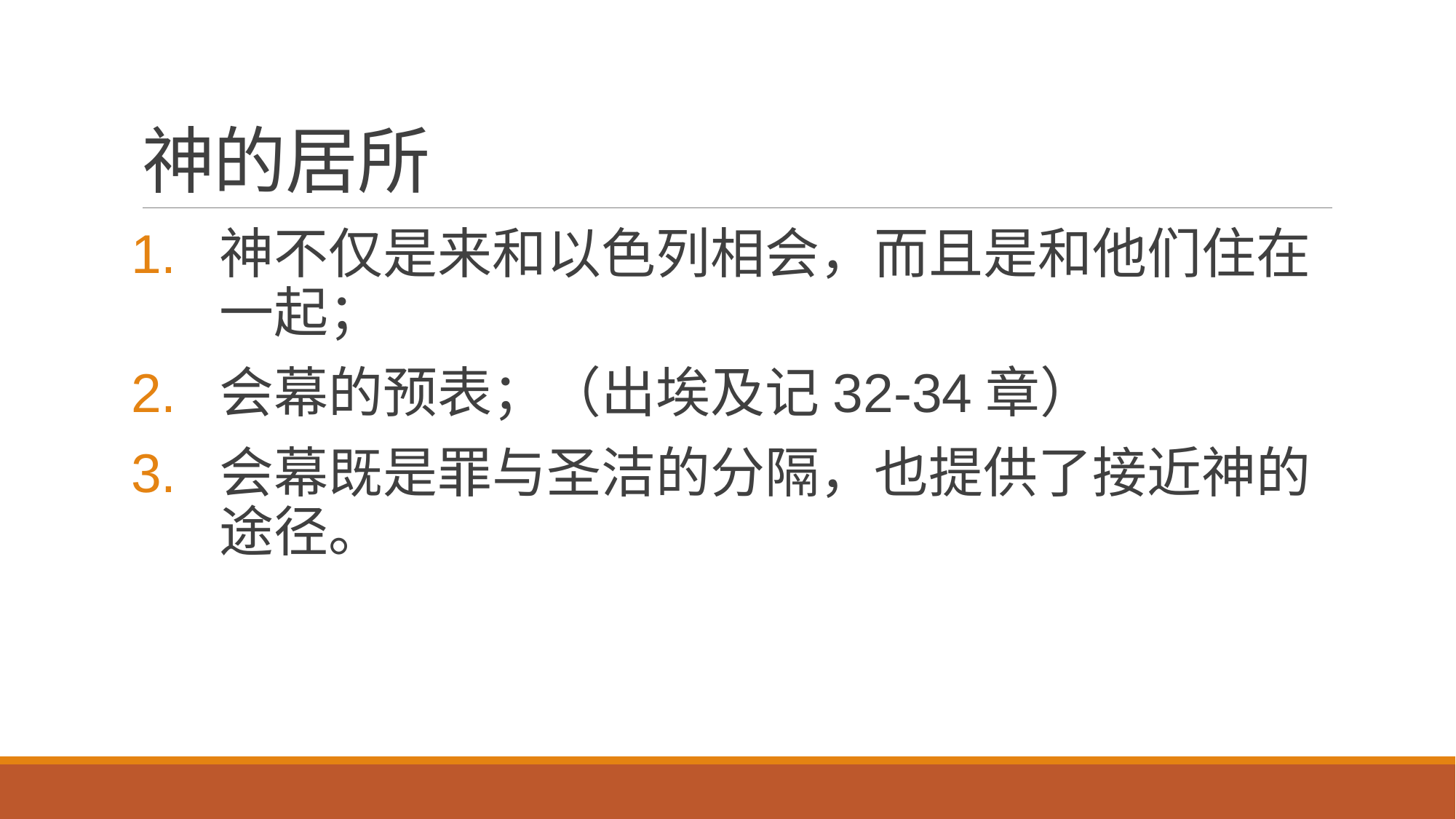

# 神的居所
神不仅是来和以色列相会，而且是和他们住在一起；
会幕的预表；（出埃及记32-34章）
会幕既是罪与圣洁的分隔，也提供了接近神的途径。